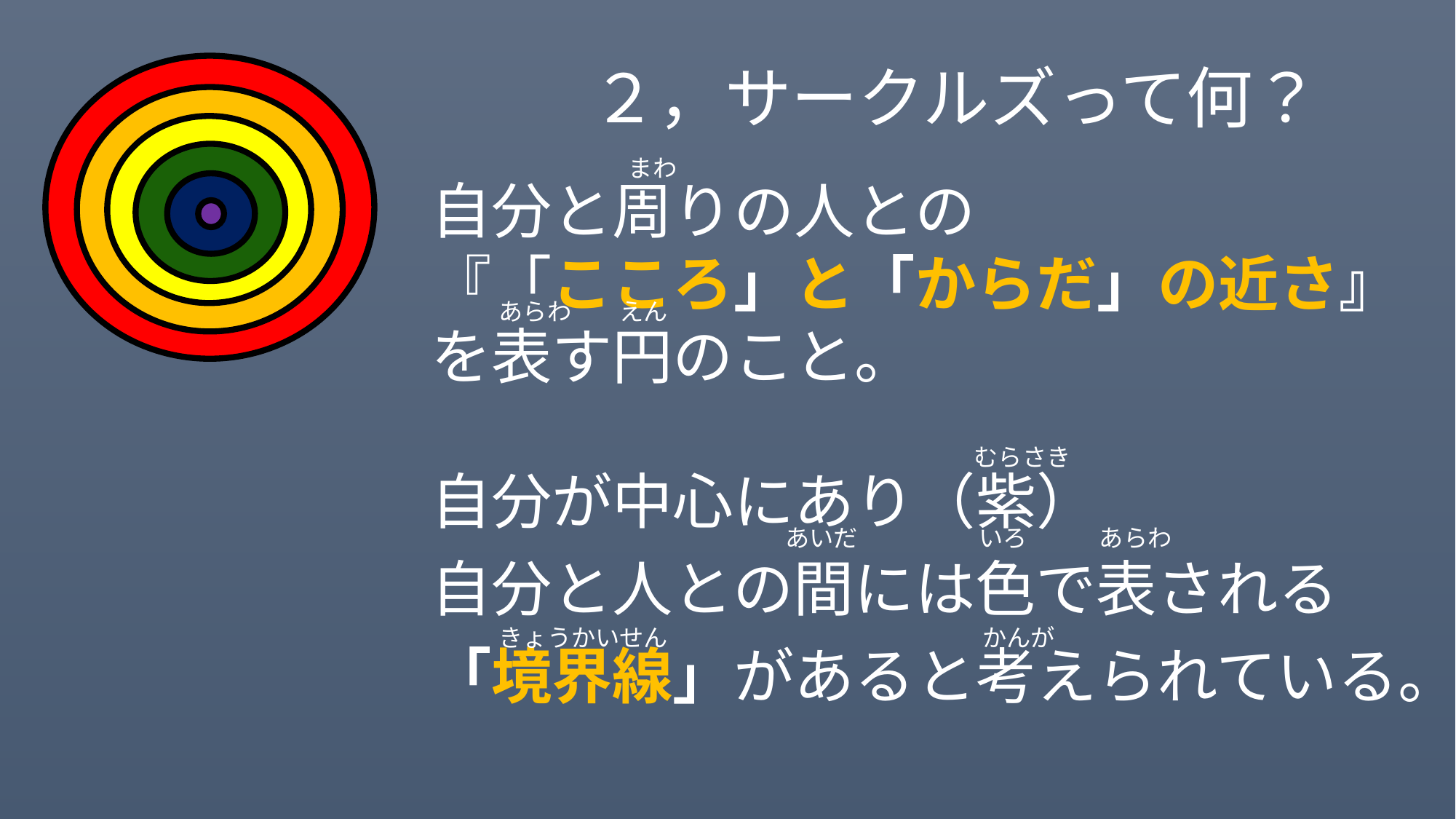

# ２，サークルズって何？

まわ
自分と周りの人との
『「こころ」と「からだ」の近さ』を表す円のこと。
あらわ　　えん
むらさき
自分が中心にあり（紫）

自分と人との間には色で表される

「境界線」があると考えられている。
あいだ　　　　　いろ　　　あらわ
きょうかいせん　　　　　　　　　　　　　かんが